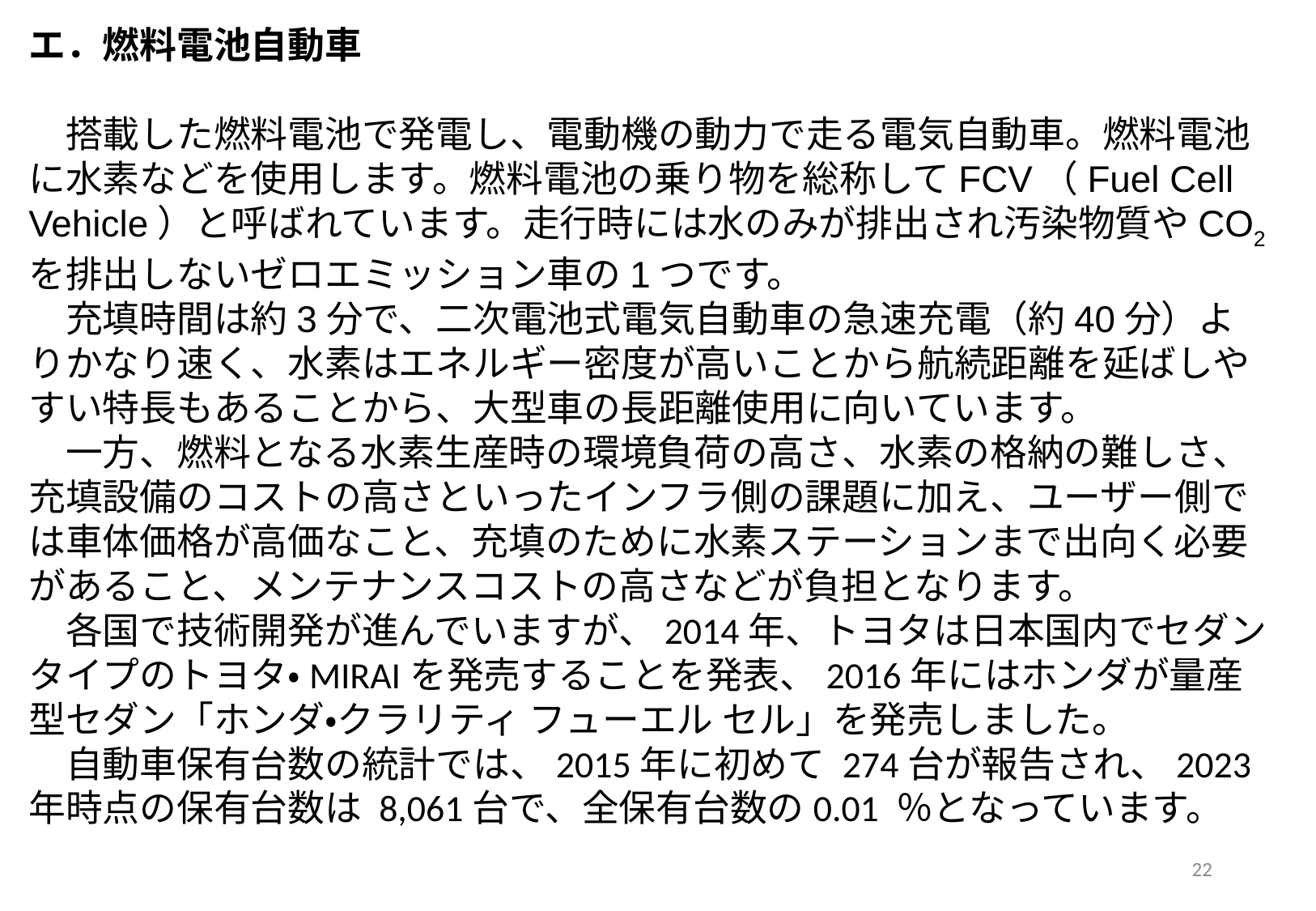

エ．燃料電池自動車

　搭載した燃料電池で発電し、電動機の動力で走る電気自動車。燃料電池に水素などを使用します。燃料電池の乗り物を総称してFCV（Fuel Cell Vehicle）と呼ばれています。走行時には水のみが排出され汚染物質やCO2を排出しないゼロエミッション車の1つです。
　充填時間は約3分で、二次電池式電気自動車の急速充電（約40分）よりかなり速く、水素はエネルギー密度が高いことから航続距離を延ばしやすい特長もあることから、大型車の長距離使用に向いています。
　一方、燃料となる水素生産時の環境負荷の高さ、水素の格納の難しさ、充填設備のコストの高さといったインフラ側の課題に加え、ユーザー側では車体価格が高価なこと、充填のために水素ステーションまで出向く必要があること、メンテナンスコストの高さなどが負担となります。
　各国で技術開発が進んでいますが、2014年、トヨタは日本国内でセダンタイプのトヨタ・MIRAIを発売することを発表、2016年にはホンダが量産型セダン「ホンダ・クラリティ フューエル セル」を発売しました。
　自動車保有台数の統計では、2015年に初めて 274台が報告され、2023年時点の保有台数は 8,061台で、全保有台数の0.01 ％となっています。

22